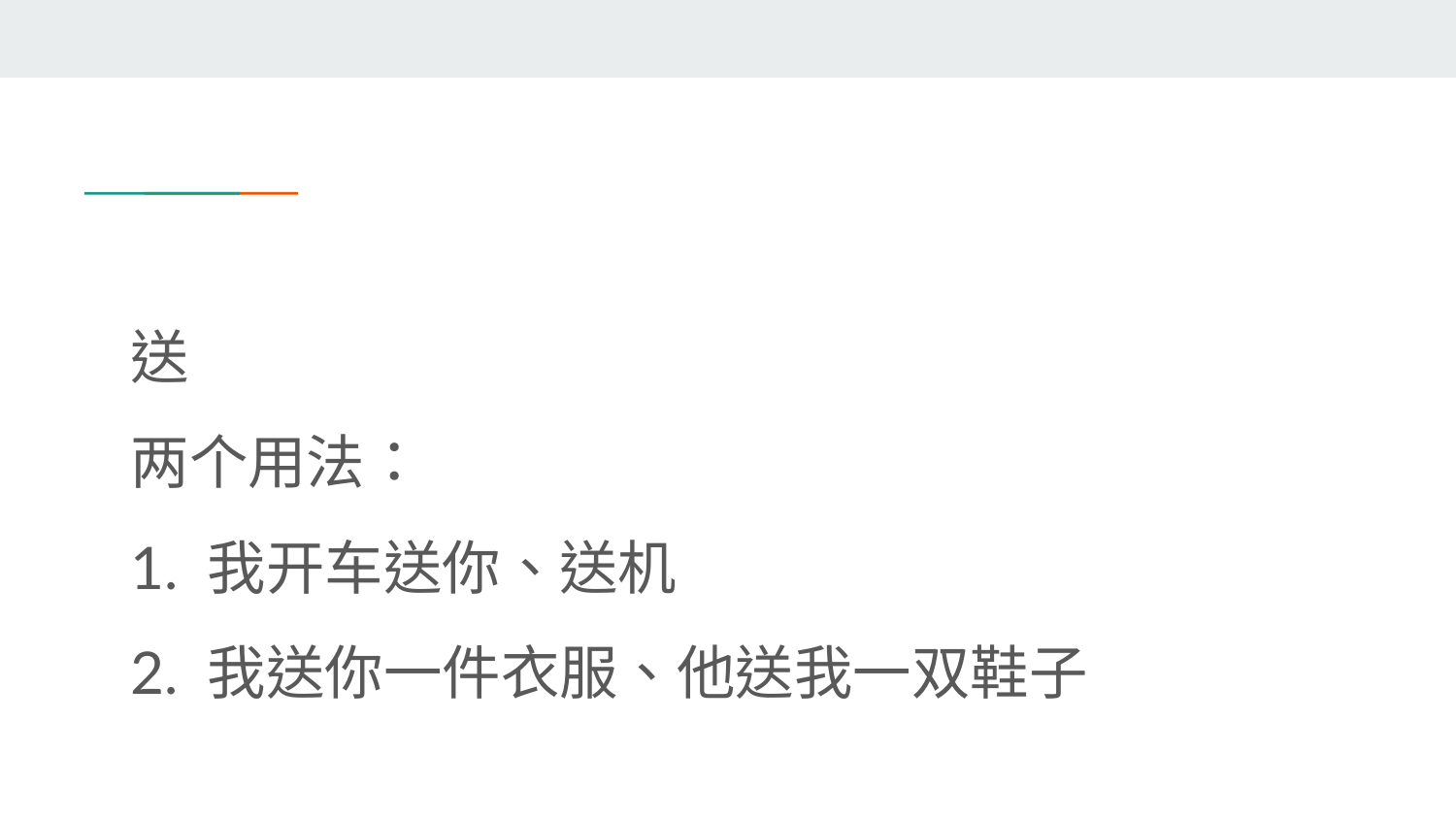

#
送
两个用法：
1. 我开车送你、送机
2. 我送你一件衣服、他送我一双鞋子